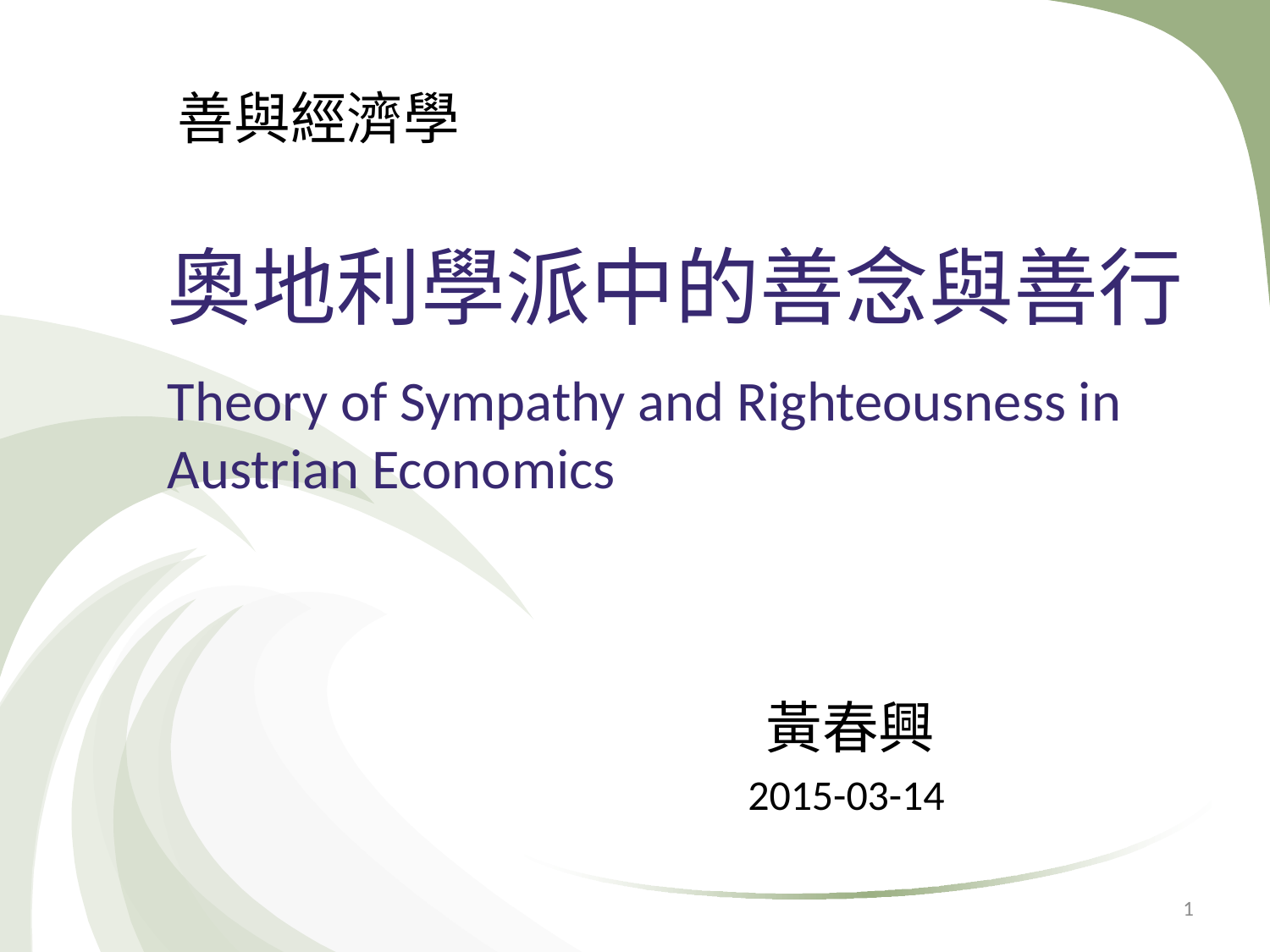

善與經濟學
# 奧地利學派中的善念與善行 Theory of Sympathy and Righteousness in Austrian Economics
黃春興
2015-03-14
1